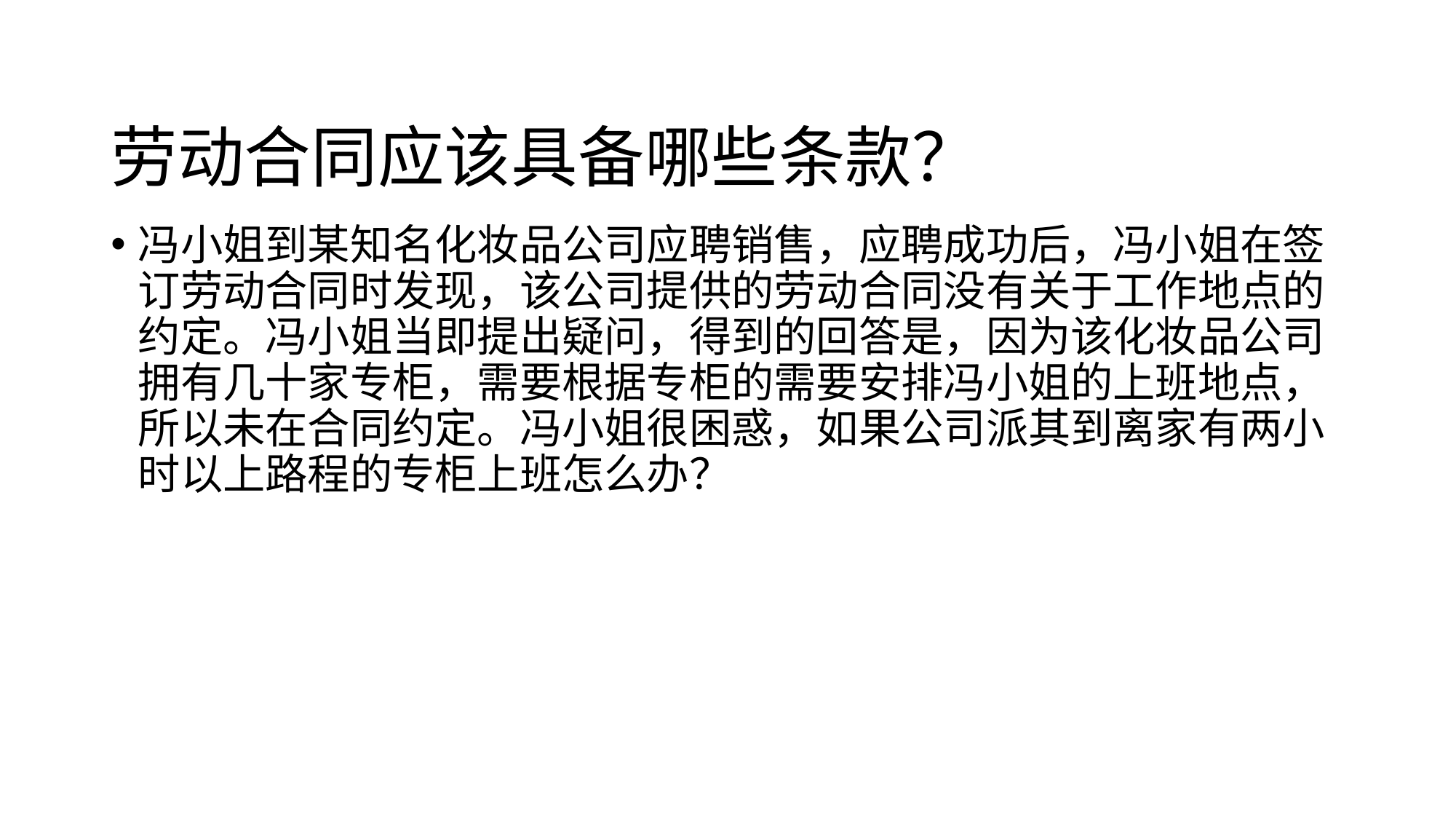

# 劳动合同应该具备哪些条款？
冯小姐到某知名化妆品公司应聘销售，应聘成功后，冯小姐在签订劳动合同时发现，该公司提供的劳动合同没有关于工作地点的约定。冯小姐当即提出疑问，得到的回答是，因为该化妆品公司拥有几十家专柜，需要根据专柜的需要安排冯小姐的上班地点，所以未在合同约定。冯小姐很困惑，如果公司派其到离家有两小时以上路程的专柜上班怎么办？